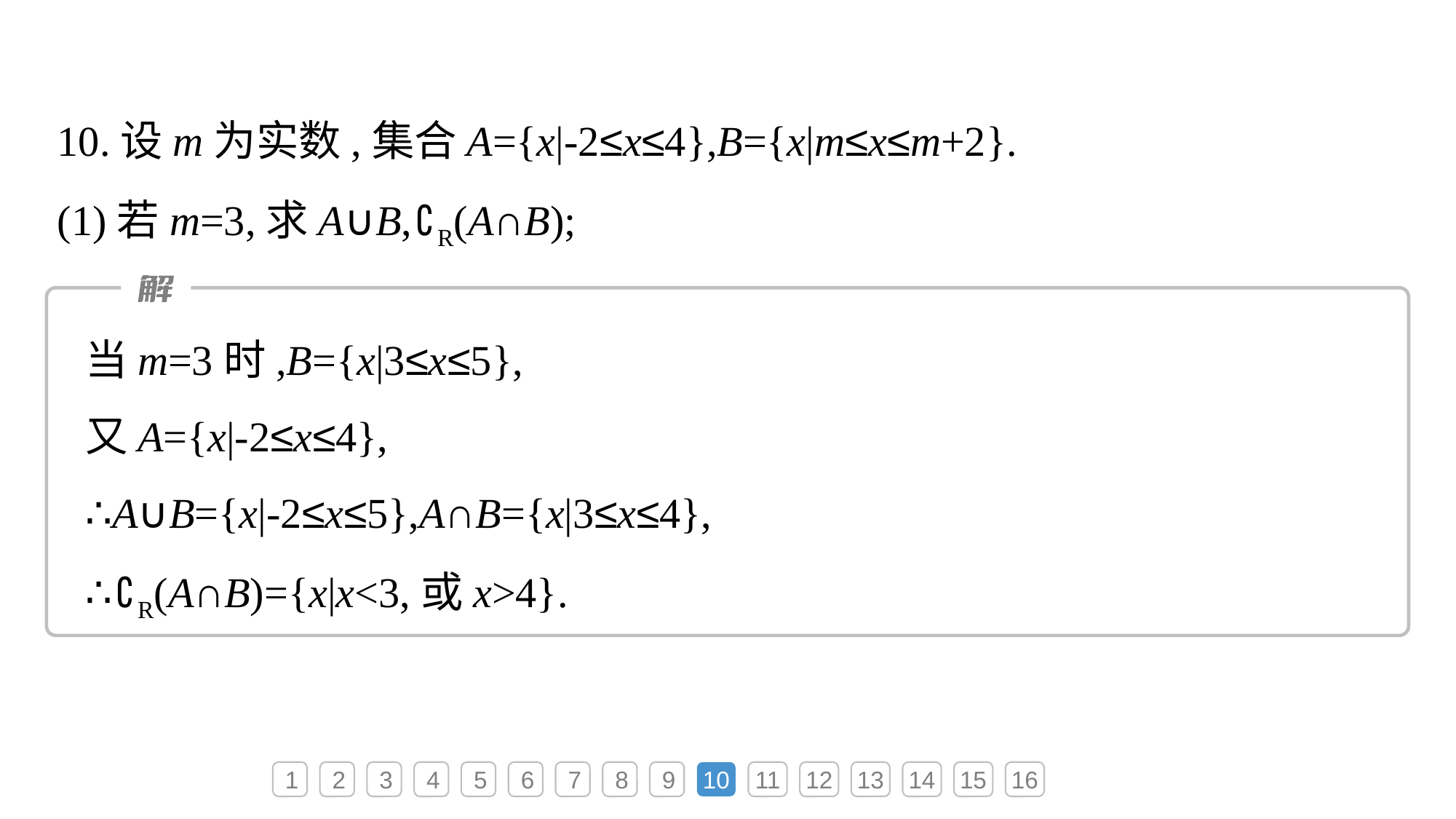

10.设m为实数,集合A={x|-2≤x≤4},B={x|m≤x≤m+2}.
(1)若m=3,求A∪B,∁R(A∩B);

当m=3时,B={x|3≤x≤5},
又A={x|-2≤x≤4},
∴A∪B={x|-2≤x≤5},A∩B={x|3≤x≤4},
∴∁R(A∩B)={x|x<3,或x>4}.
1
2
3
4
5
6
7
8
9
10
11
12
13
14
15
16